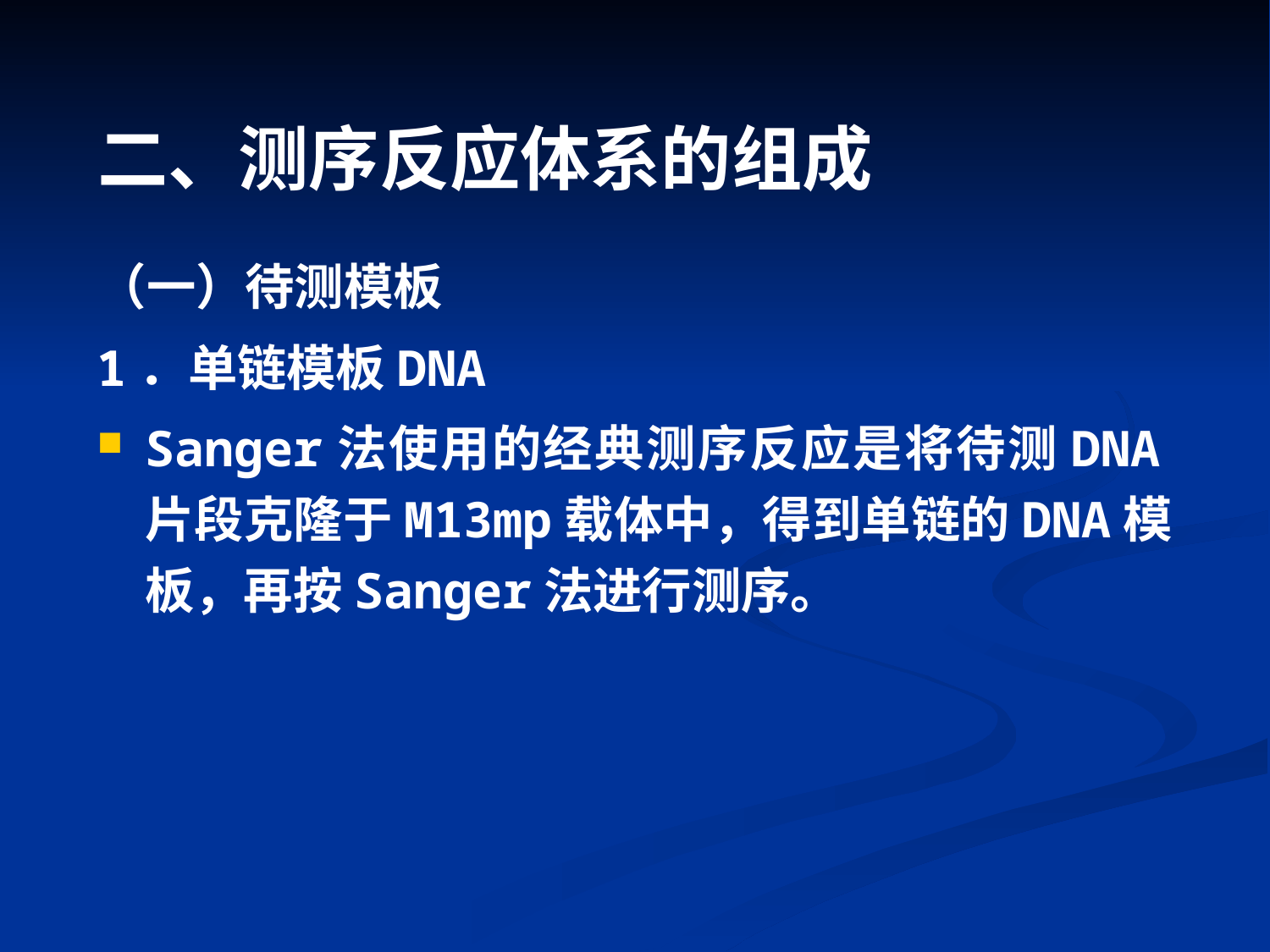

# 二、测序反应体系的组成
（一）待测模板
1．单链模板DNA
Sanger法使用的经典测序反应是将待测DNA片段克隆于M13mp载体中，得到单链的DNA模板，再按Sanger法进行测序。